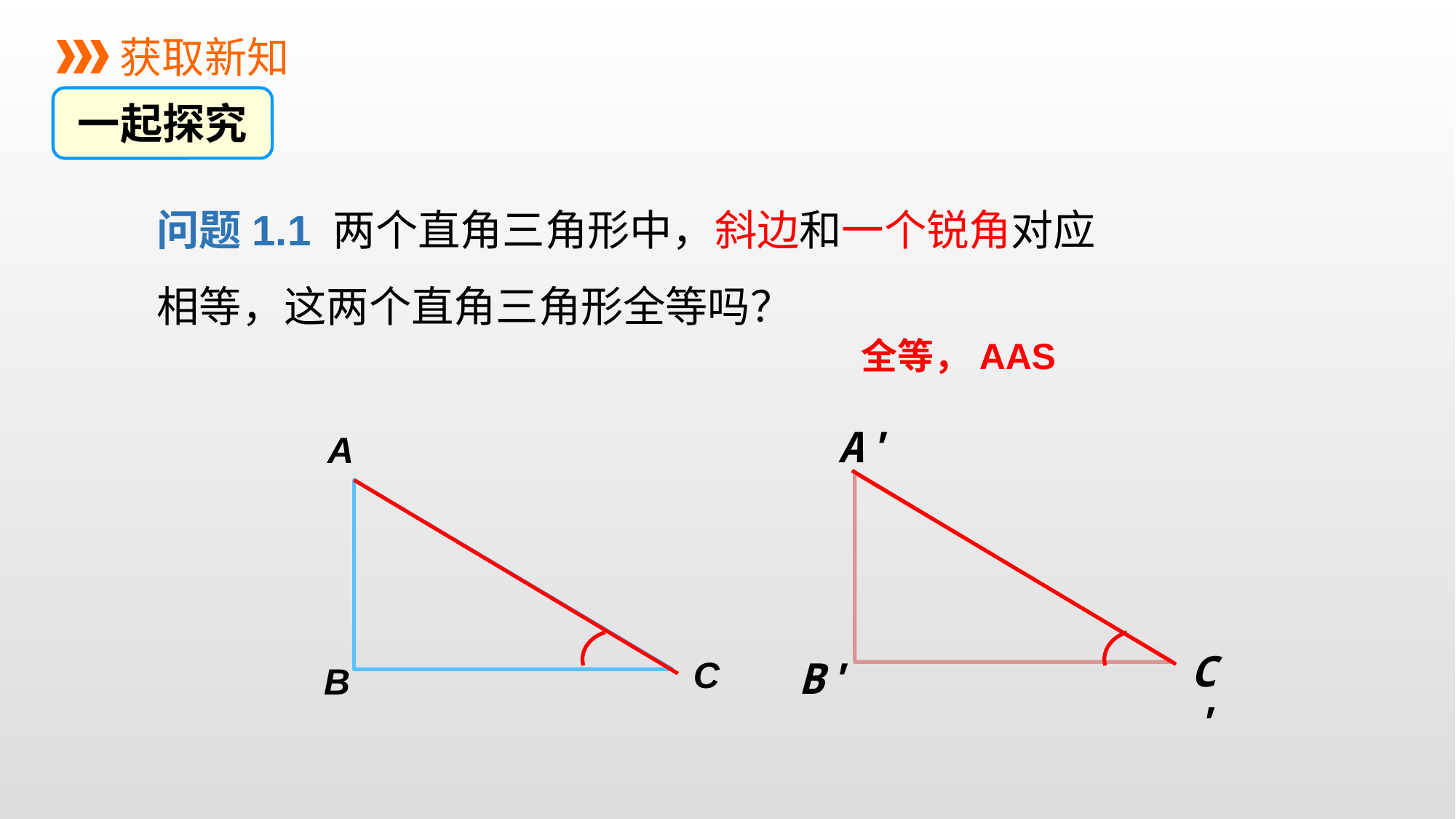

获取新知

一起探究
问题1.1 两个直角三角形中，斜边和一个锐角对应相等，这两个直角三角形全等吗？
全等，AAS
A'

C'
B'
A

C
B